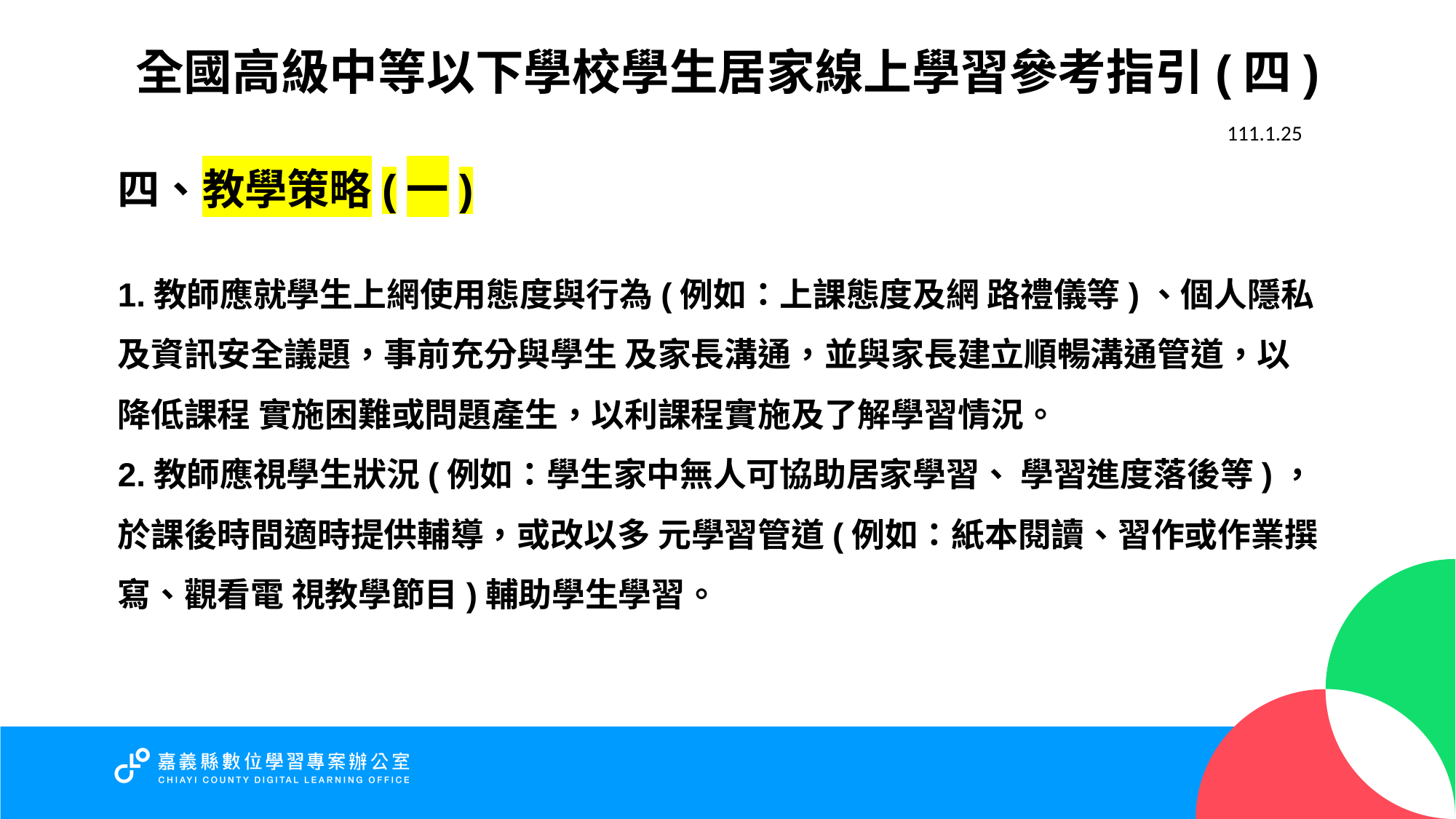

# 全國高級中等以下學校學生居家線上學習參考指引(四)
111.1.25
四、教學策略(一)

1.教師應就學生上網使用態度與行為(例如：上課態度及網 路禮儀等)、個人隱私及資訊安全議題，事前充分與學生 及家長溝通，並與家長建立順暢溝通管道，以降低課程 實施困難或問題產生，以利課程實施及了解學習情況。
2.教師應視學生狀況(例如：學生家中無人可協助居家學習、 學習進度落後等)，於課後時間適時提供輔導，或改以多 元學習管道(例如：紙本閱讀、習作或作業撰寫、觀看電 視教學節目)輔助學生學習。